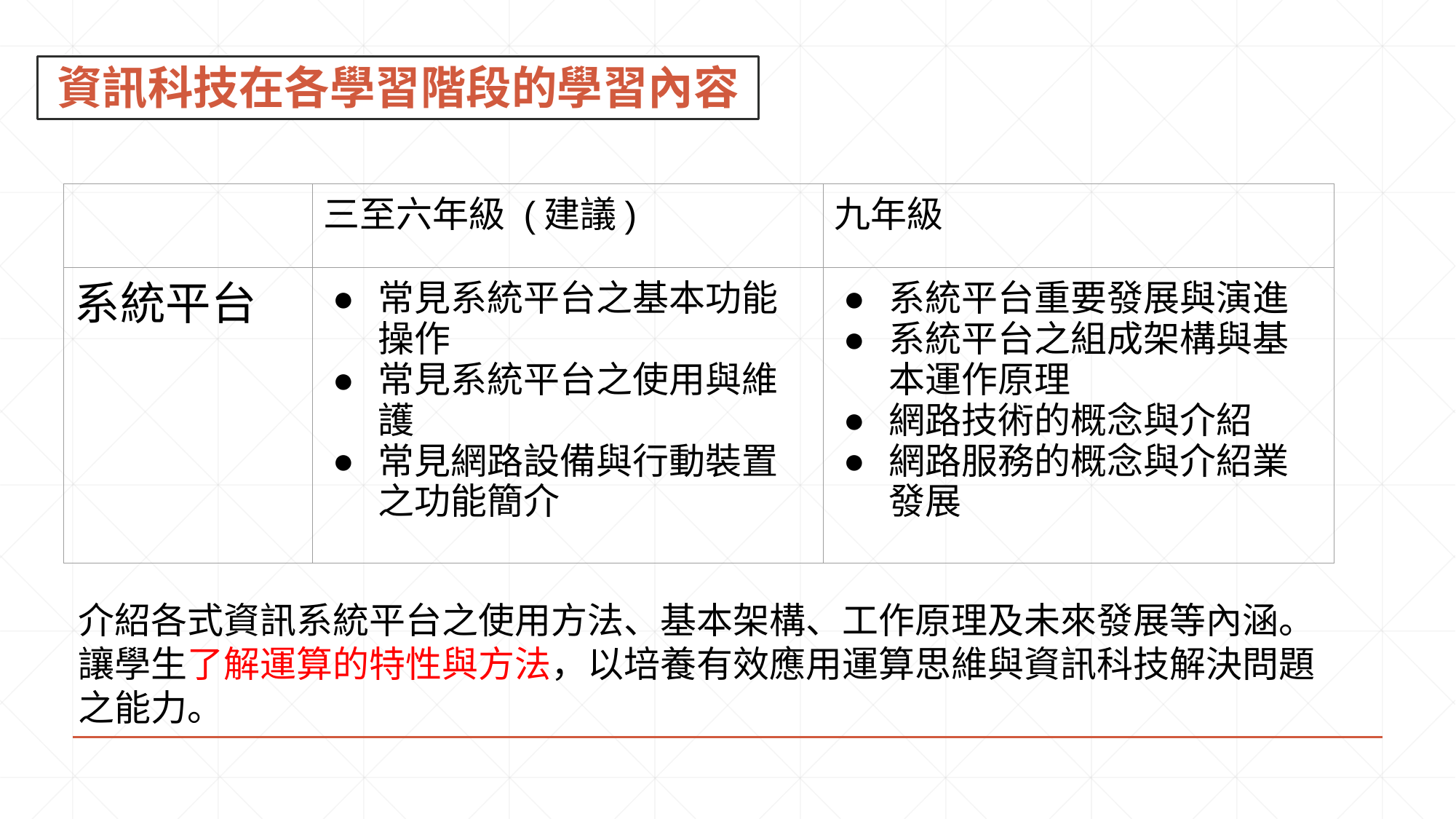

資訊科技在各學習階段的學習內容
|  | 三至六年級 (建議) | 九年級 |
| --- | --- | --- |
| 系統平台 | 常見系統平台之基本功能操作 常見系統平台之使用與維護 常見網路設備與行動裝置之功能簡介 | 系統平台重要發展與演進 系統平台之組成架構與基本運作原理 網路技術的概念與介紹 網路服務的概念與介紹業發展 |
介紹各式資訊系統平台之使用方法、基本架構、工作原理及未來發展等內涵。讓學生了解運算的特性與方法，以培養有效應用運算思維與資訊科技解決問題之能力。